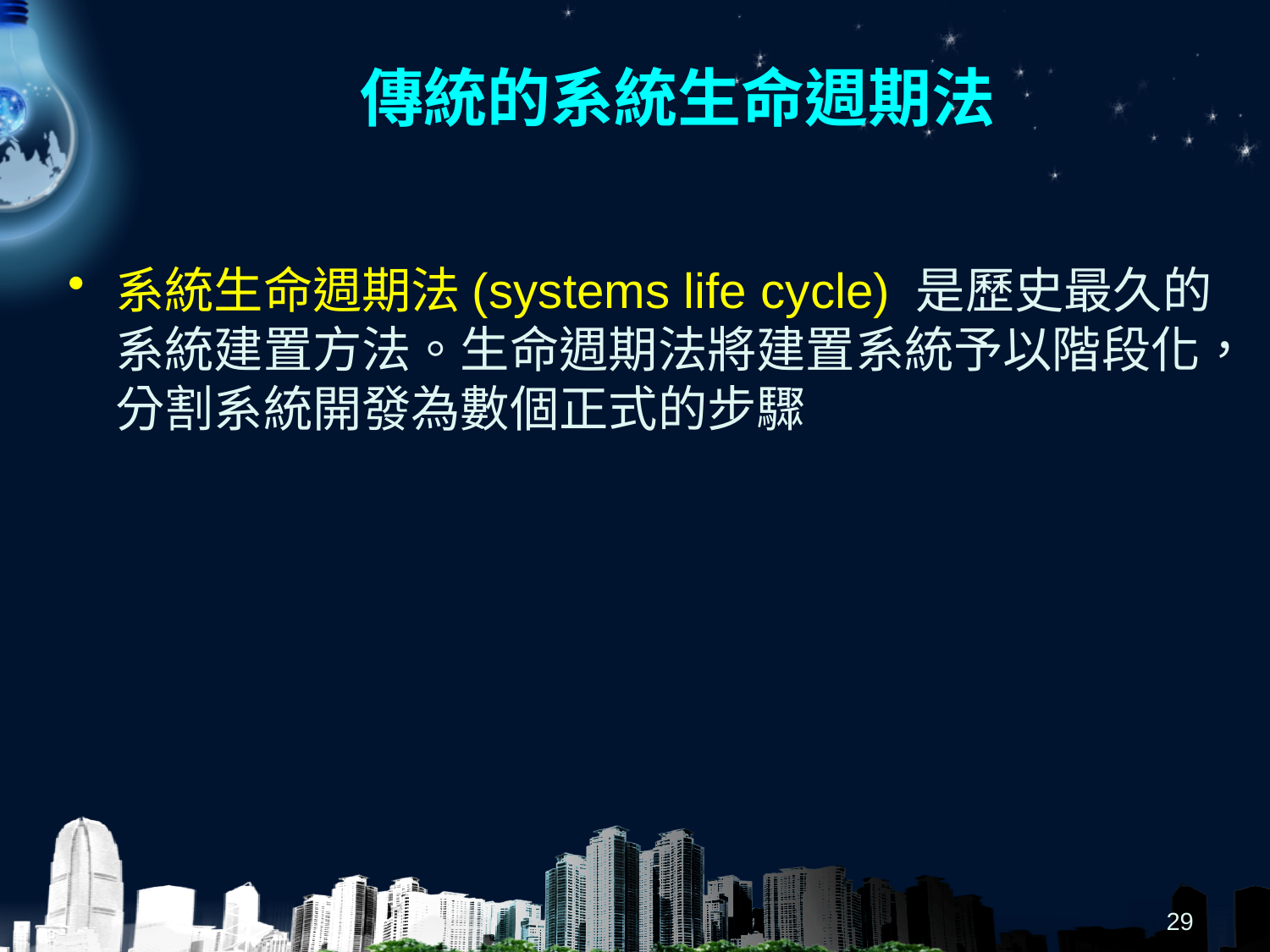

# 傳統的系統生命週期法

系統生命週期法(systems life cycle) 是歷史最久的系統建置方法。生命週期法將建置系統予以階段化，分割系統開發為數個正式的步驟
29